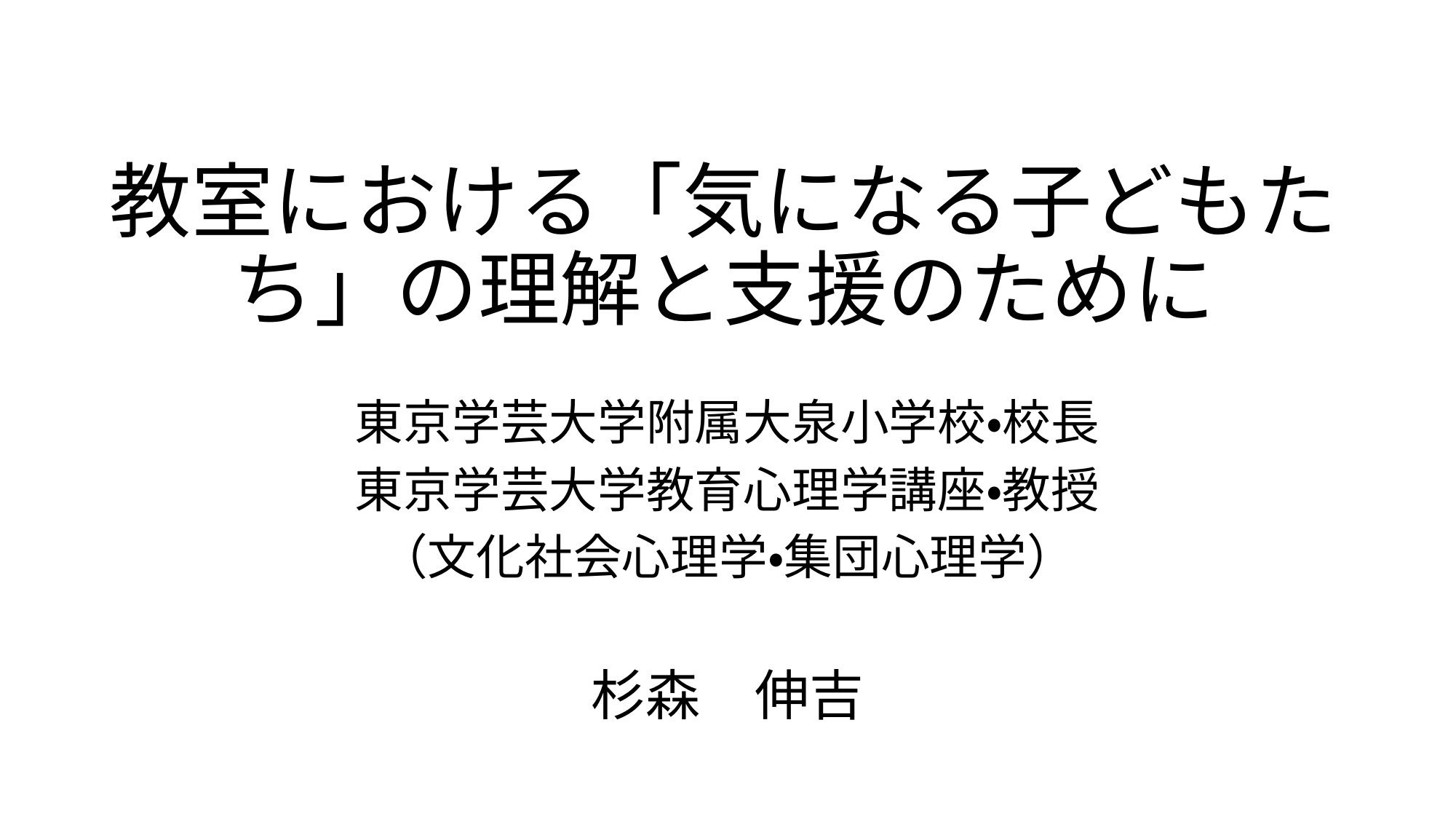

# 教室における「気になる子どもたち」の理解と支援のために
東京学芸大学附属大泉小学校・校長
東京学芸大学教育心理学講座・教授
（文化社会心理学・集団心理学）

杉森　伸吉